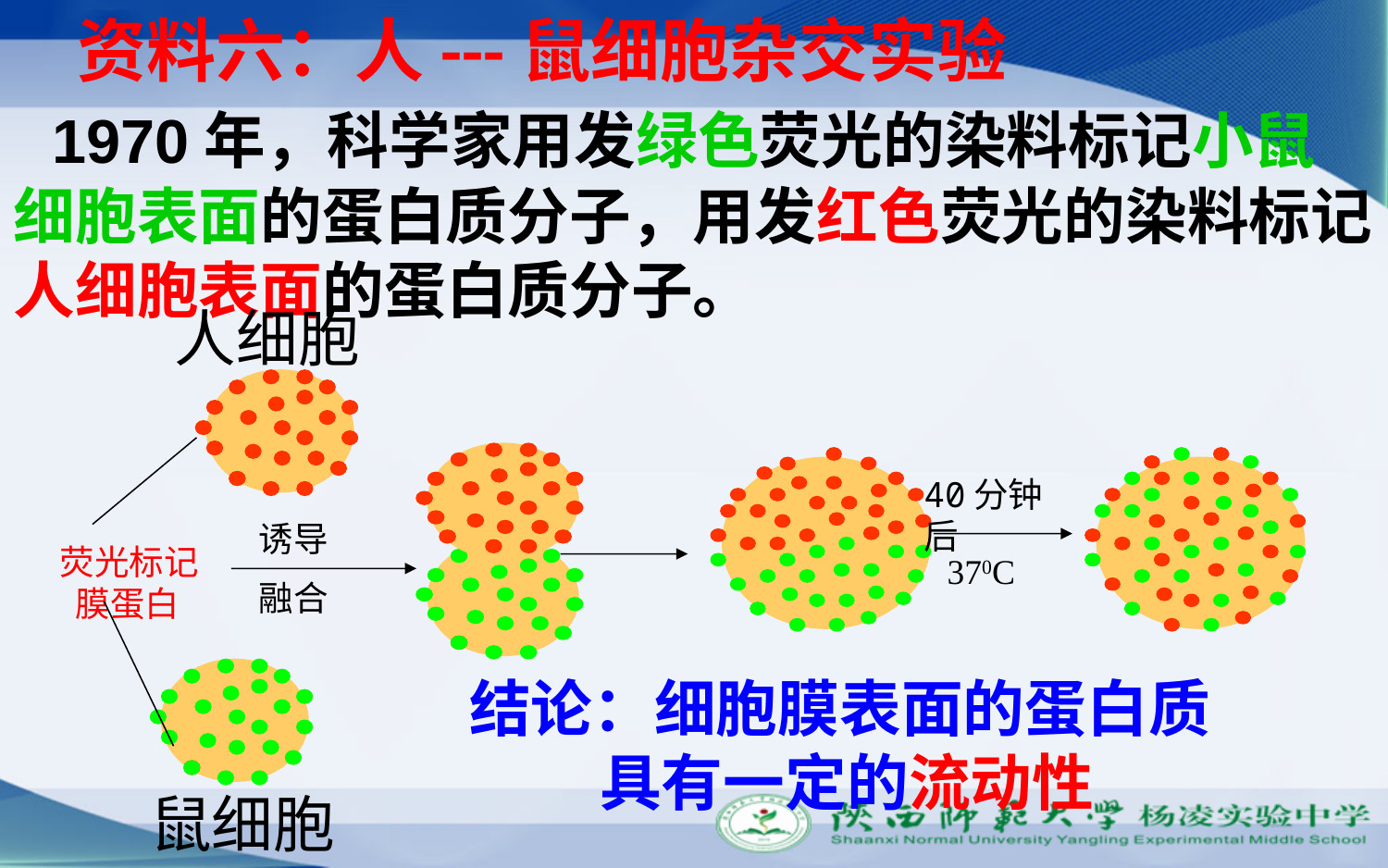

资料六：人---鼠细胞杂交实验
  1970年，科学家用发绿色荧光的染料标记小鼠细胞表面的蛋白质分子，用发红色荧光的染料标记人细胞表面的蛋白质分子。
人细胞

荧光标记   膜蛋白

鼠细胞

40分钟后

370C
诱导
融合

结论：细胞膜表面的蛋白质  具有一定的流动性